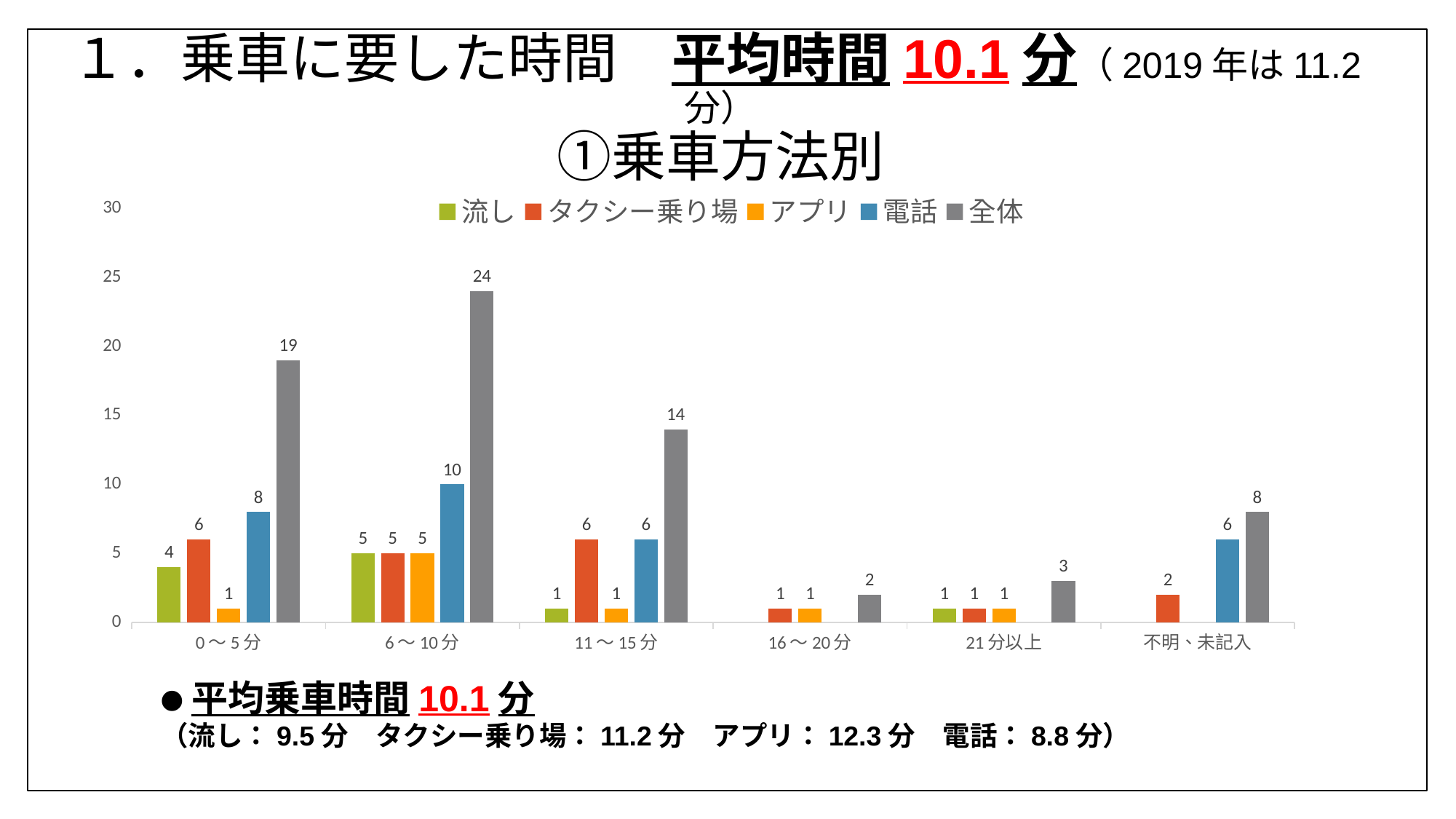

# １．乗車に要した時間　平均時間10.1分（2019年は11.2分） ①乗車方法別

### Chart

| Category | 流し | タクシー乗り場 | アプリ | 電話 | 全体 |
|---|---|---|---|---|---|
| 0～5分 | 4.0 | 6.0 | 1.0 | 8.0 | 19.0 |
| 6～10分 | 5.0 | 5.0 | 5.0 | 10.0 | 24.0 |
| 11～15分 | 1.0 | 6.0 | 1.0 | 6.0 | 14.0 |
| 16～20分 | None | 1.0 | 1.0 | None | 2.0 |
| 21分以上 | 1.0 | 1.0 | 1.0 | None | 3.0 |
| 不明、未記入 | None | 2.0 | None | 6.0 | 8.0 |
⚫平均乗車時間10.1分
（流し：9.5分　タクシー乗り場：11.2分　アプリ：12.3分　電話：8.8分）